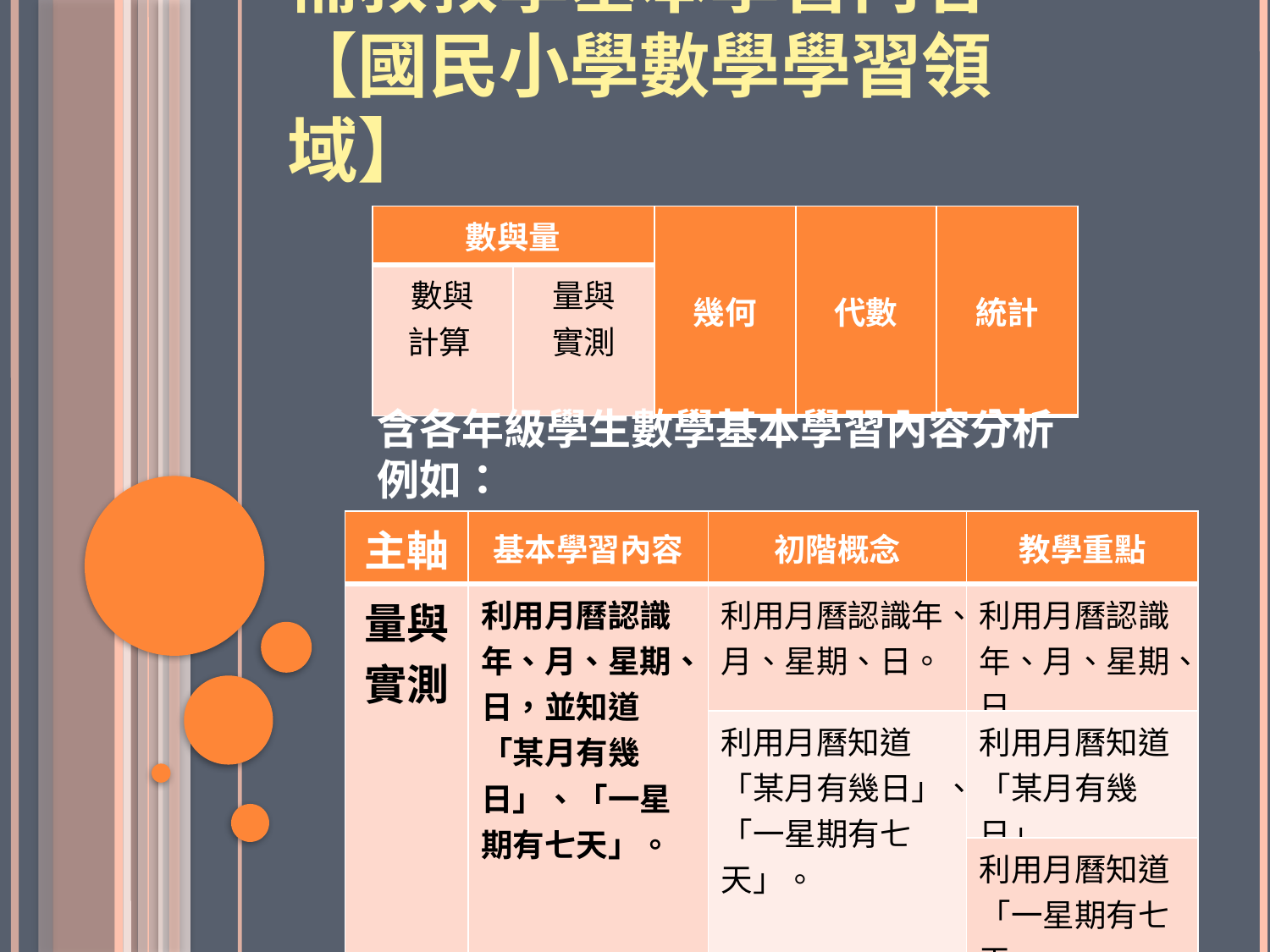

# 補救教學基本學習內容 【國民小學數學學習領域】
| 數與量 |  | 幾何 | 代數 | 統計 |
| --- | --- | --- | --- | --- |
| 數與 計算 | 量與 實測 |  |  |  |
含各年級學生數學基本學習內容分析
例如：
| 主軸 | 基本學習內容 | 初階概念 | 教學重點 |
| --- | --- | --- | --- |
| 量與 實測 | 利用月曆認識年、月、星期、日，並知道「某月有幾日」、「一星期有七天」。 | 利用月曆認識年、月、星期、日。 | 利用月曆認識年、月、星期、日 |
|  |  | 利用月曆知道「某月有幾日」、「一星期有七天」。 | 利用月曆知道「某月有幾日」 |
|  |  |  | 利用月曆知道「一星期有七天」 |